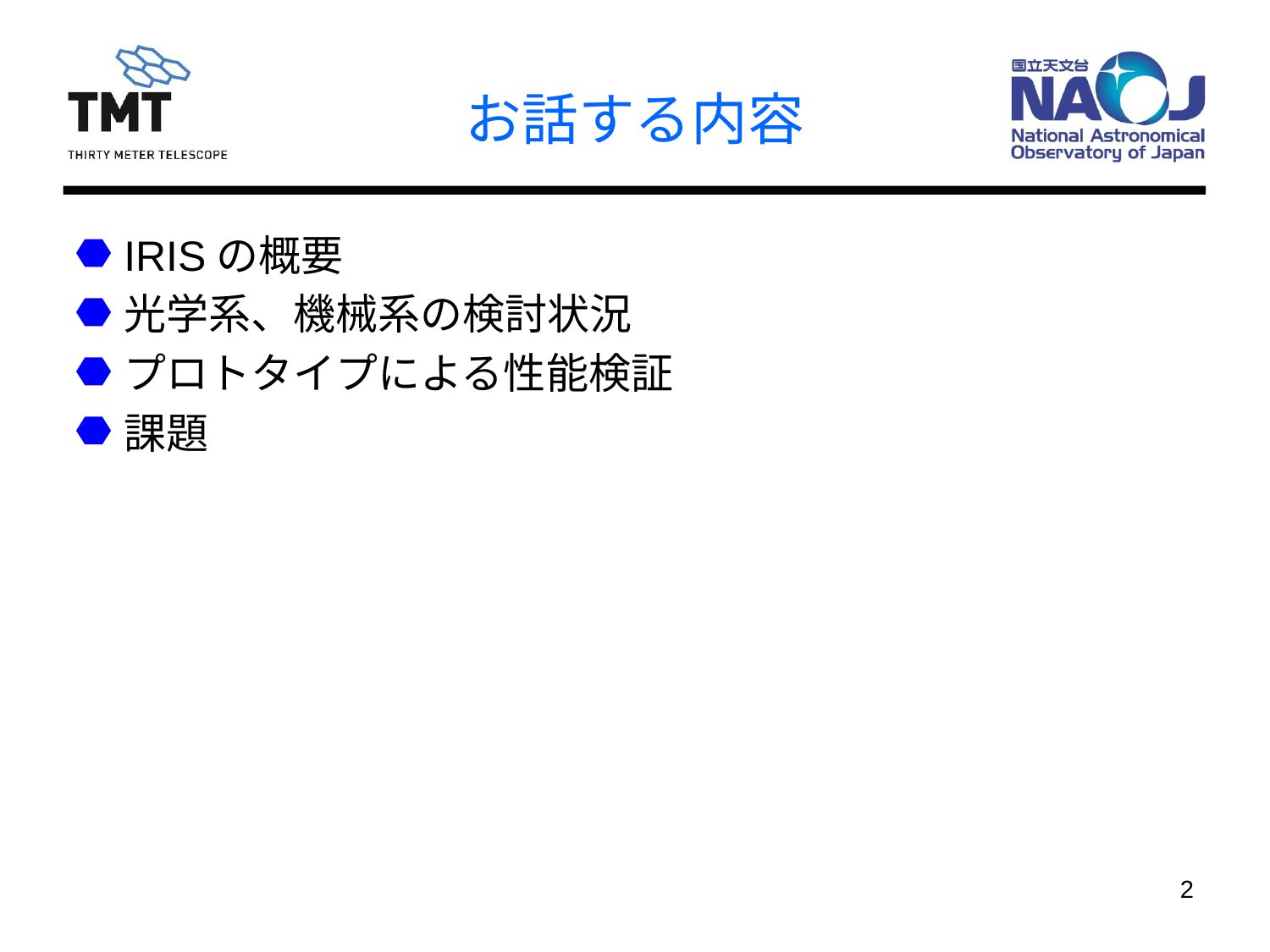

# お話する内容
IRISの概要
光学系、機械系の検討状況
プロトタイプによる性能検証
課題
2